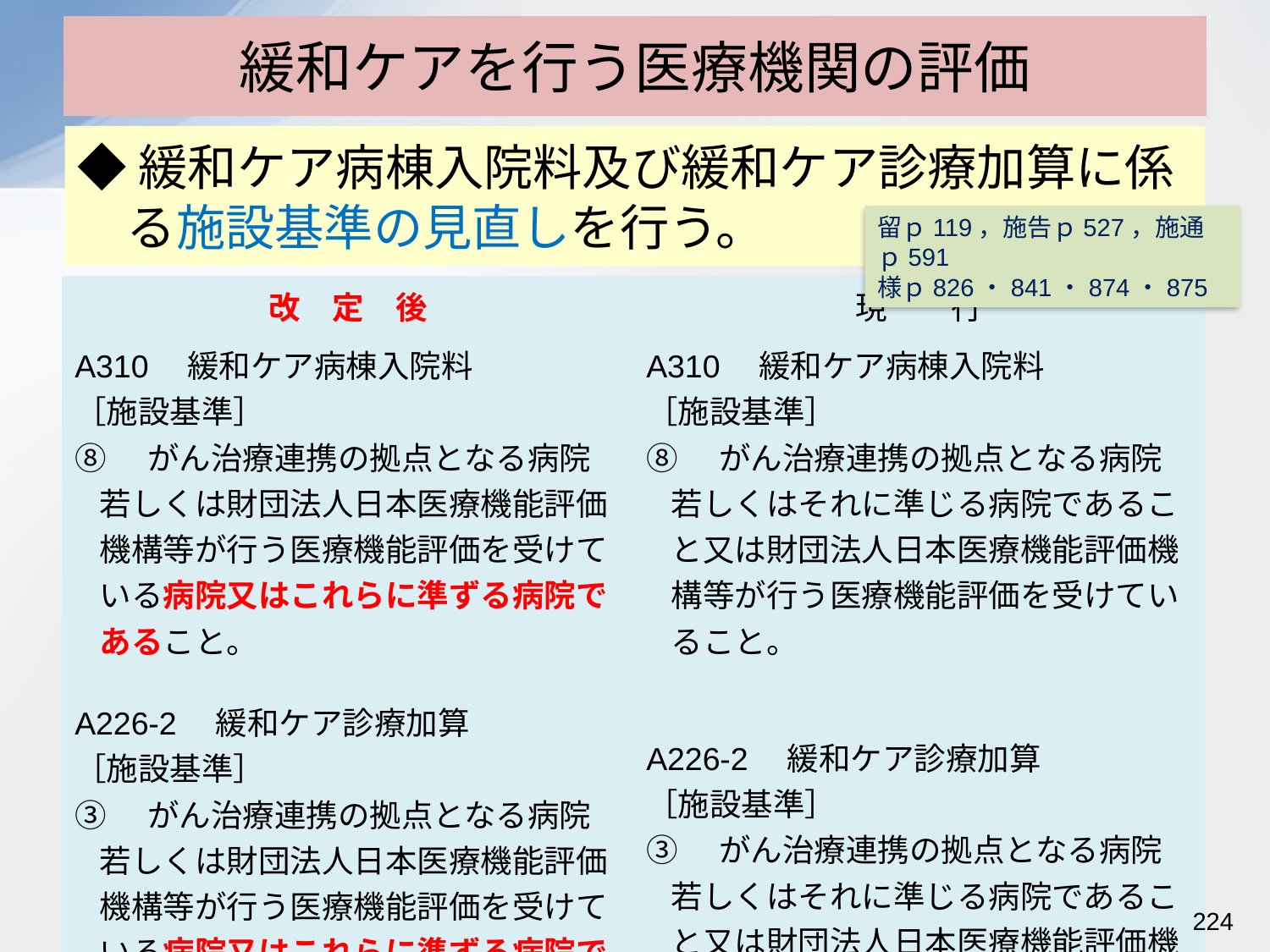

# 緩和ケアを行う医療機関の評価
◆緩和ケア病棟入院料及び緩和ケア診療加算に係る施設基準の見直しを行う。
留ｐ119，施告ｐ527，施通ｐ591
様ｐ826・841・874・875
| 改　定　後 | 現　　行 |
| --- | --- |
| A310　緩和ケア病棟入院料 ［施設基準］ ⑧　がん治療連携の拠点となる病院若しくは財団法人日本医療機能評価機構等が行う医療機能評価を受けている病院又はこれらに準ずる病院であること。 A226-2　緩和ケア診療加算 ［施設基準］ ③　がん治療連携の拠点となる病院若しくは財団法人日本医療機能評価機構等が行う医療機能評価を受けている病院又はこれらに準ずる病院であること。 | A310　緩和ケア病棟入院料 ［施設基準］ ⑧　がん治療連携の拠点となる病院若しくはそれに準じる病院であること又は財団法人日本医療機能評価機構等が行う医療機能評価を受けていること。 A226-2　緩和ケア診療加算 ［施設基準］ ③　がん治療連携の拠点となる病院若しくはそれに準じる病院であること又は財団法人日本医療機能評価機構等が行う医療機能評価を受けていること。 |
224